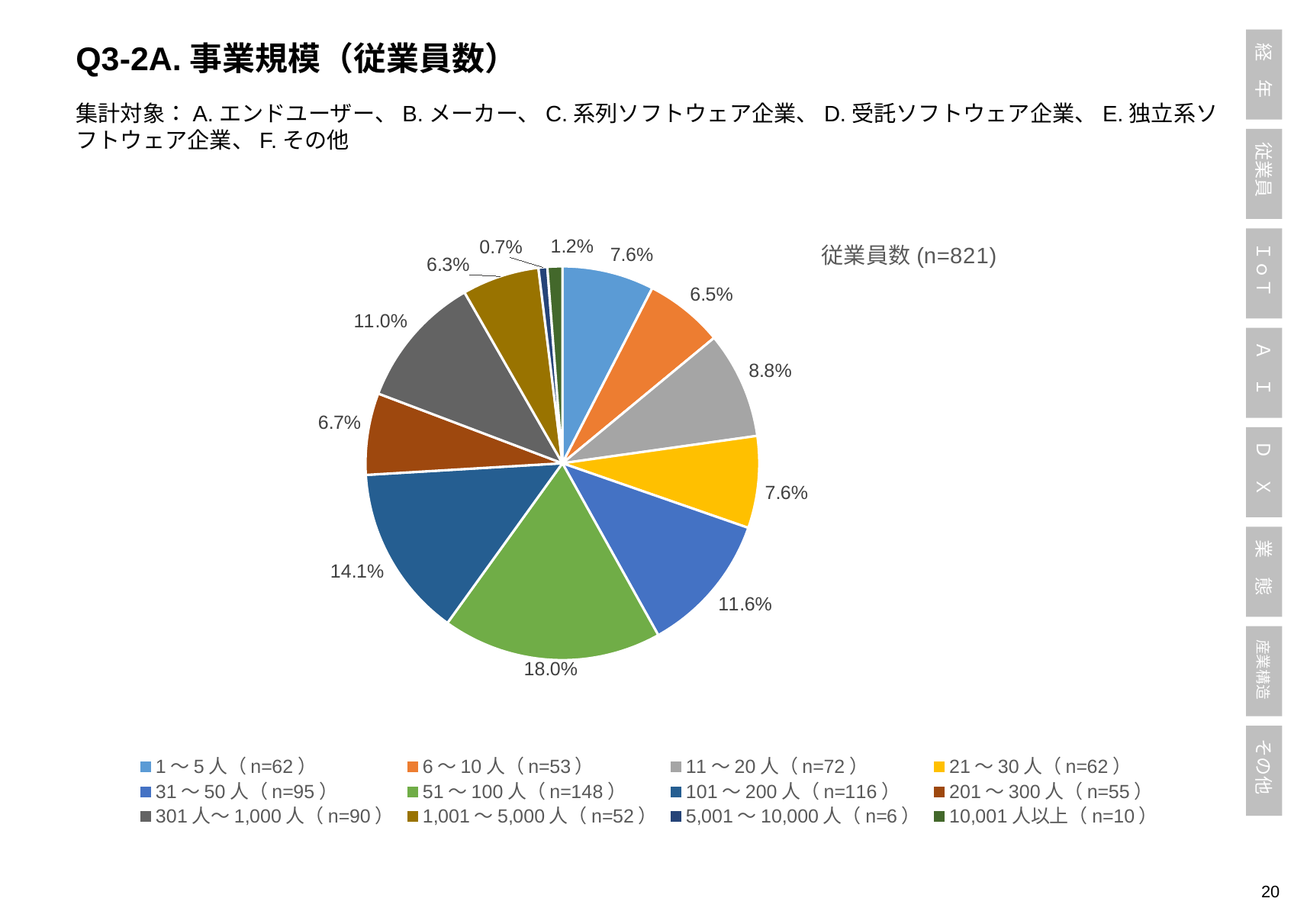

Q3-2A.事業規模（従業員数）
集計対象：A.エンドユーザー、B.メーカー、C.系列ソフトウェア企業、D.受託ソフトウェア企業、E.独立系ソフトウェア企業、F.その他

### Chart:

| Category | 従業員数(n=821) |
|---|---|
| 1～5人（n=62） | 0.07551766138855055 |
| 6～10人（n=53） | 0.06455542021924482 |
| 11～20人（n=72） | 0.0876979293544458 |
| 21～30人（n=62） | 0.07551766138855055 |
| 31～50人（n=95） | 0.11571254567600488 |
| 51～100人（n=148） | 0.18026796589524968 |
| 101～200人（n=116） | 0.14129110840438489 |
| 201～300人（n=55） | 0.06699147381242387 |
| 301人～1,000人（n=90） | 0.10962241169305725 |
| 1,001～5,000人（n=52） | 0.06333739342265529 |
| 5,001～10,000人（n=6） | 0.007308160779537149 |
| 10,001人以上（n=10） | 0.012180267965895249 |
20